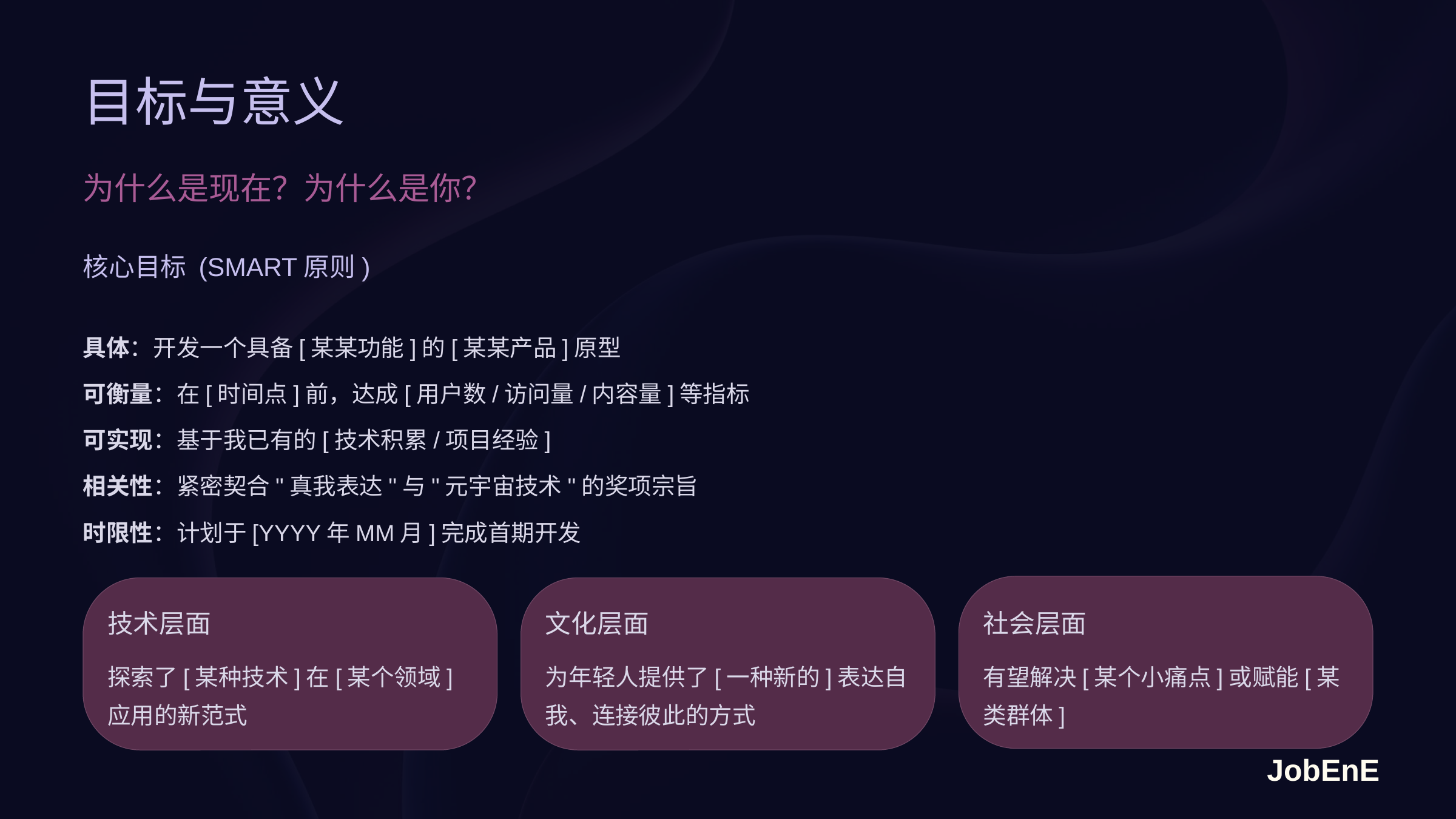

目标与意义
为什么是现在？为什么是你？
核心目标 (SMART原则)

具体：开发一个具备[某某功能]的[某某产品]原型
可衡量：在[时间点]前，达成[用户数/访问量/内容量]等指标
可实现：基于我已有的[技术积累/项目经验]
相关性：紧密契合"真我表达"与"元宇宙技术"的奖项宗旨
时限性：计划于[YYYY年MM月]完成首期开发

技术层面
文化层面
社会层面
探索了[某种技术]在[某个领域]应用的新范式
为年轻人提供了[一种新的]表达自我、连接彼此的方式
有望解决[某个小痛点]或赋能[某类群体]